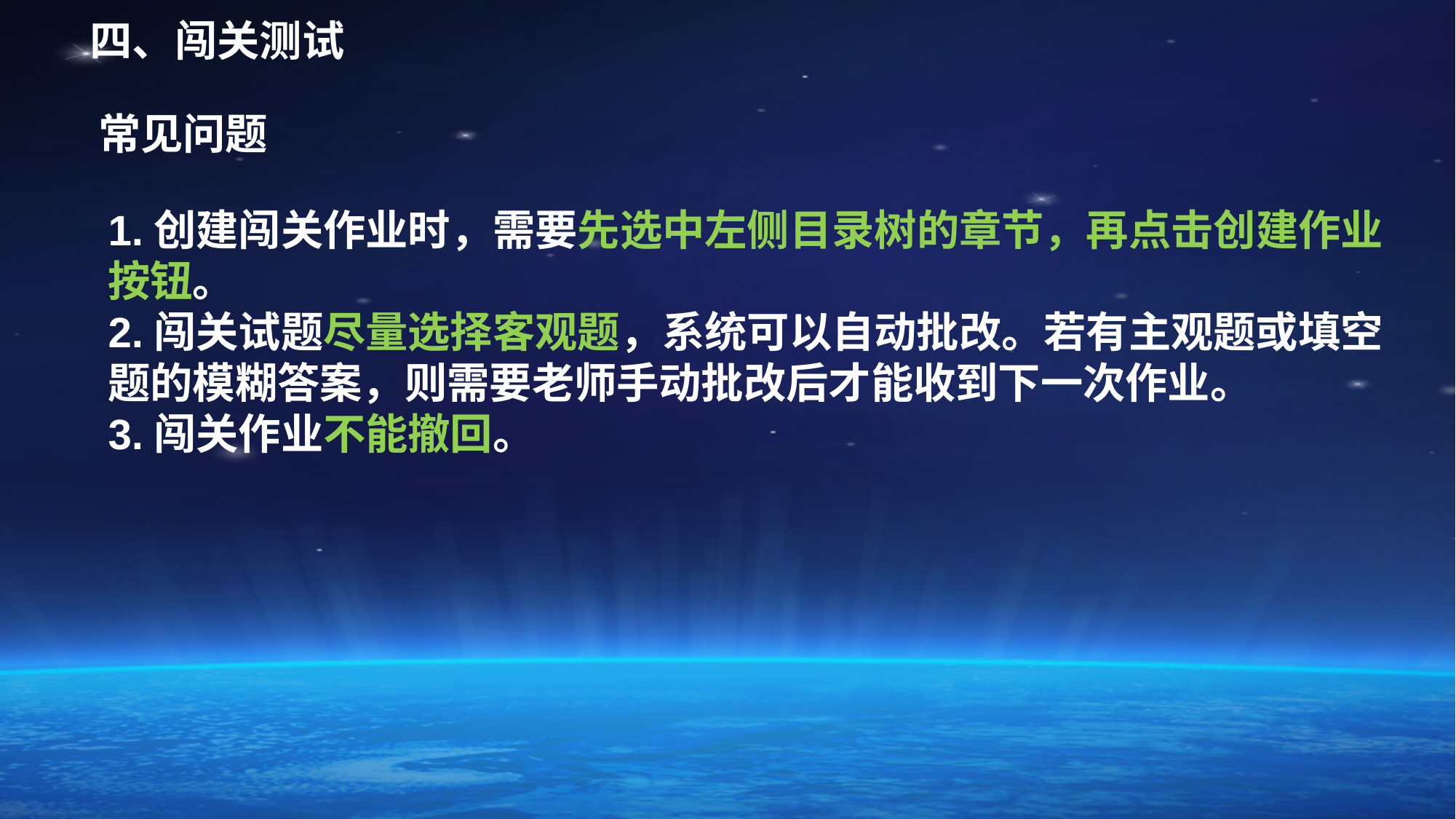

四、闯关测试
常见问题
1.创建闯关作业时，需要先选中左侧目录树的章节，再点击创建作业按钮。
2.闯关试题尽量选择客观题，系统可以自动批改。若有主观题或填空题的模糊答案，则需要老师手动批改后才能收到下一次作业。
3.闯关作业不能撤回。